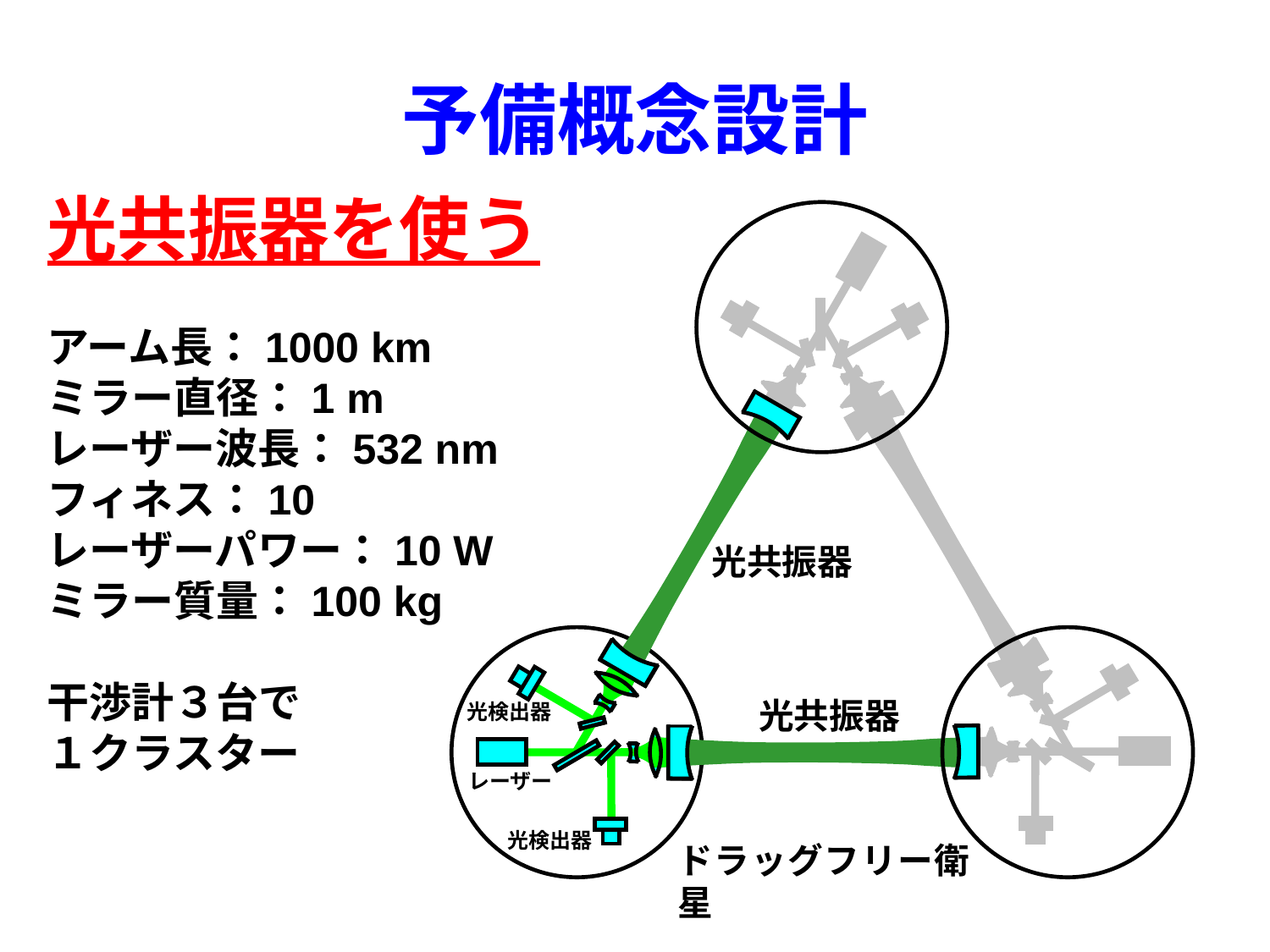

# 予備概念設計
光共振器を使う

アーム長：1000 km
ミラー直径：1 m
レーザー波長：532 nm
フィネス：10
レーザーパワー：10 W
ミラー質量：100 kg

干渉計３台で
１クラスター

光共振器
光検出器
光共振器
レーザー
光検出器
ドラッグフリー衛星